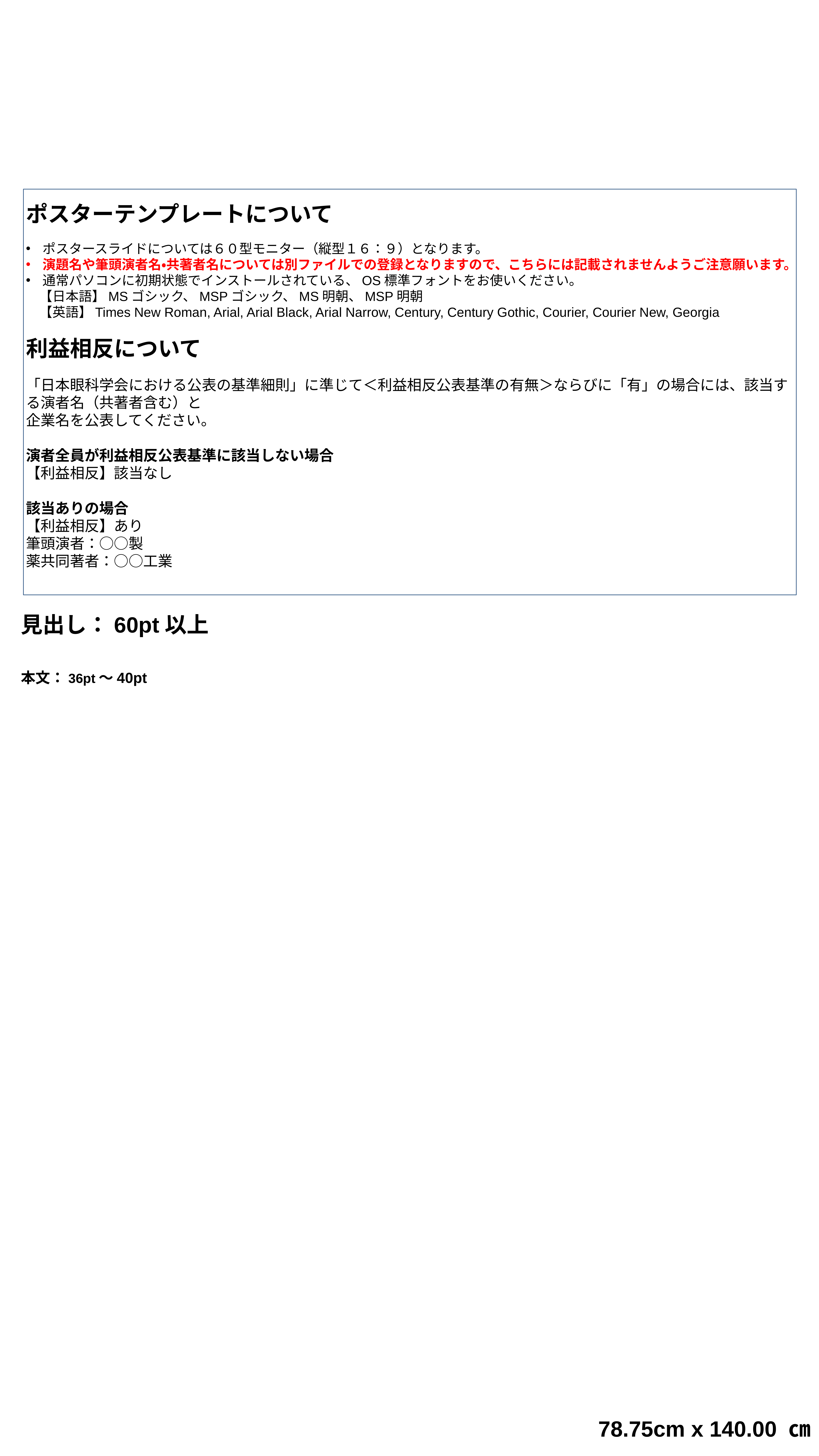

ポスタースライドのサイズはA0版（841mm×1169mm）です。
演題名や筆頭演者名・共著者名はシステムで自動表示されますので、ポスターデータには含めないでください。なお、 演題登録時の情報を表示します。
通常パソコンに初期状態でインストールされている、OS標準フォントをお使いください。
　【日本語】MSゴシック、MSPゴシック、MS明朝、MSP明朝
　【英語】Times New Roman, Arial, Arial Black, Arial Narrow, Century, Century Gothic, Courier, Courier New, Georgia
ポスターテンプレートについて

ポスタースライドについては６０型モニター（縦型１６：９）となります。
演題名や筆頭演者名・共著者名については別ファイルでの登録となりますので、こちらには記載されませんようご注意願います。
通常パソコンに初期状態でインストールされている、OS標準フォントをお使いください。
　【日本語】MSゴシック、MSPゴシック、MS明朝、MSP明朝
　【英語】Times New Roman, Arial, Arial Black, Arial Narrow, Century, Century Gothic, Courier, Courier New, Georgia

利益相反について

「日本眼科学会における公表の基準細則」に準じて＜利益相反公表基準の有無＞ならびに「有」の場合には、該当する演者名（共著者含む）と
企業名を公表してください。

演者全員が利益相反公表基準に該当しない場合
【利益相反】該当なし

該当ありの場合
【利益相反】あり
筆頭演者：○○製
薬共同著者：○○工業

見出し：60pt以上
本文：36pt～40pt
78.75cm x 140.00 ㎝